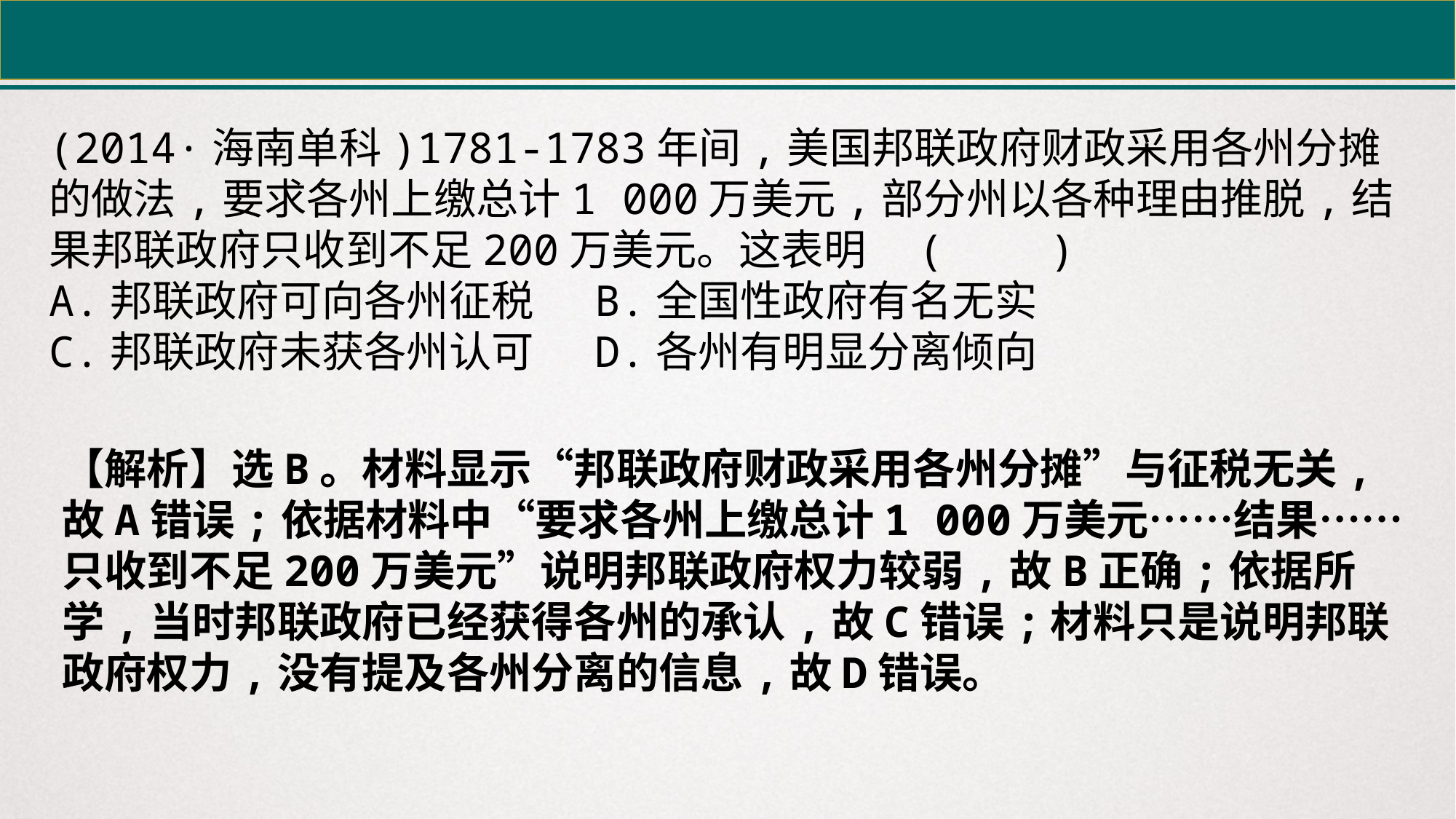

(2014·海南单科)1781-1783年间,美国邦联政府财政采用各州分摊的做法,要求各州上缴总计1 000万美元,部分州以各种理由推脱,结果邦联政府只收到不足200万美元。这表明　(　　)
A.邦联政府可向各州征税	B.全国性政府有名无实
C.邦联政府未获各州认可	D.各州有明显分离倾向
【解析】选B。材料显示“邦联政府财政采用各州分摊”与征税无关,故A错误;依据材料中“要求各州上缴总计1 000万美元……结果……只收到不足200万美元”说明邦联政府权力较弱,故B正确;依据所学,当时邦联政府已经获得各州的承认,故C错误;材料只是说明邦联政府权力,没有提及各州分离的信息,故D错误。